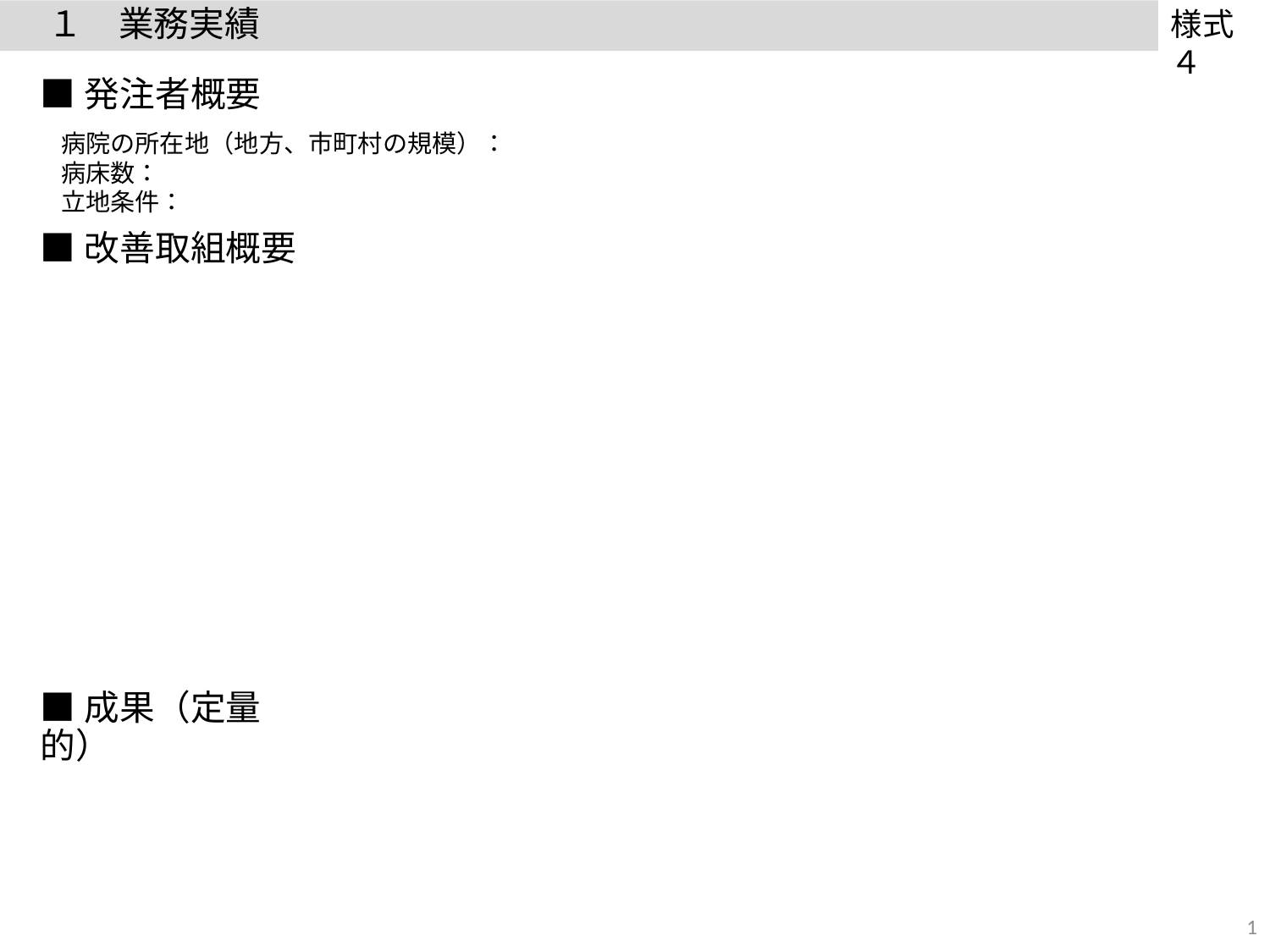

１　業務実績
様式４
■発注者概要
病院の所在地（地方、市町村の規模）：
病床数：
立地条件：
■改善取組概要
■成果（定量的）
1